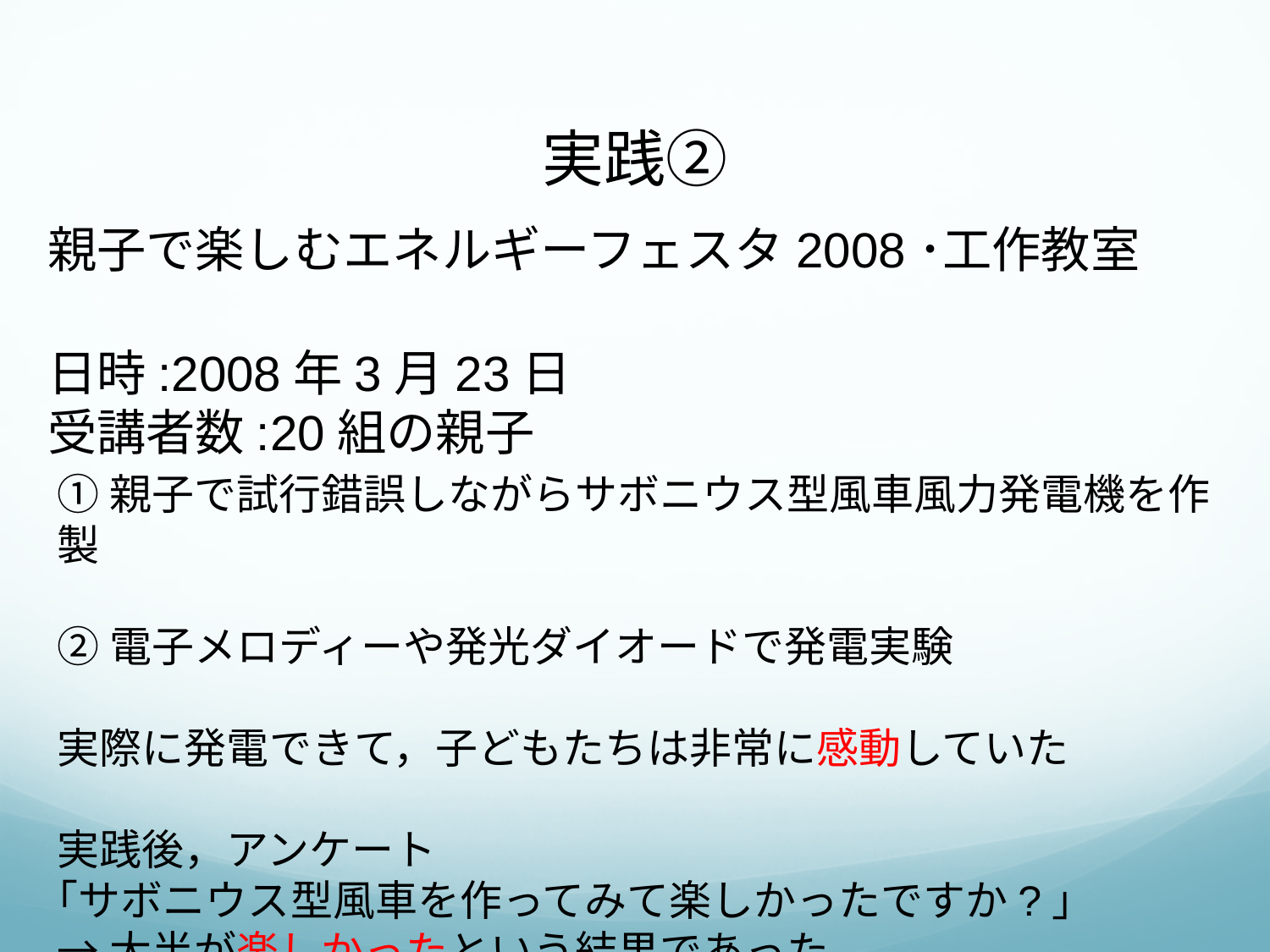

# 実践②
親子で楽しむエネルギーフェスタ2008･工作教室
日時:2008年3月23日
受講者数:20組の親子

①親子で試行錯誤しながらサボニウス型風車風力発電機を作製

②電子メロディーや発光ダイオードで発電実験

実際に発電できて，子どもたちは非常に感動していた

実践後，アンケート
｢サボニウス型風車を作ってみて楽しかったですか?｣
→大半が楽しかったという結果であった。